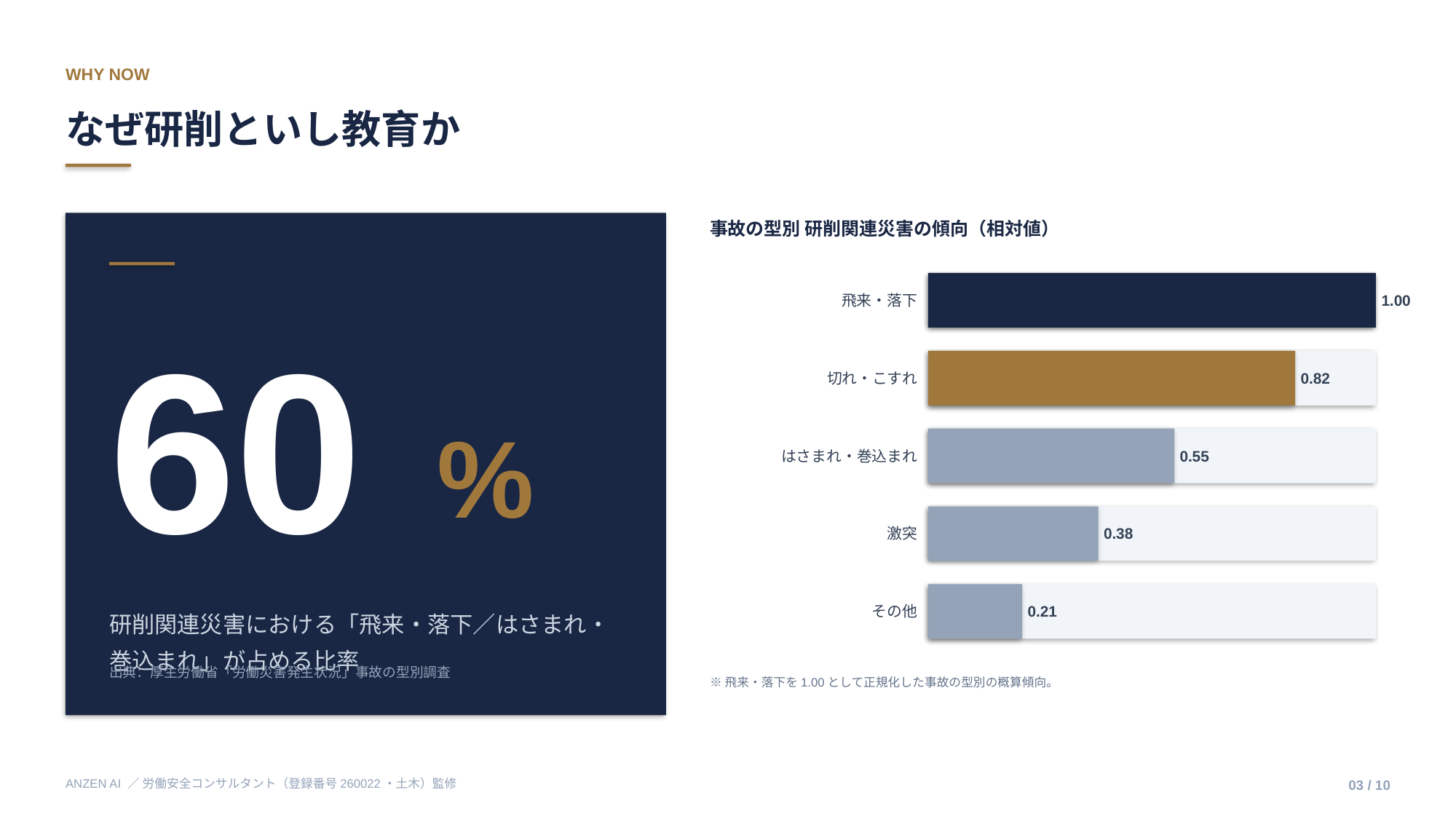

WHY NOW
なぜ研削といし教育か

事故の型別 研削関連災害の傾向（相対値）

飛来・落下
1.00
60

切れ・こすれ
0.82
%

はさまれ・巻込まれ
0.55

激突
0.38

その他
0.21
研削関連災害における「飛来・落下／はさまれ・巻込まれ」が占める比率
出典：厚生労働省「労働災害発生状況」事故の型別調査
※飛来・落下を1.00として正規化した事故の型別の概算傾向。
ANZEN AI ／ 労働安全コンサルタント（登録番号260022・土木）監修
03 / 10